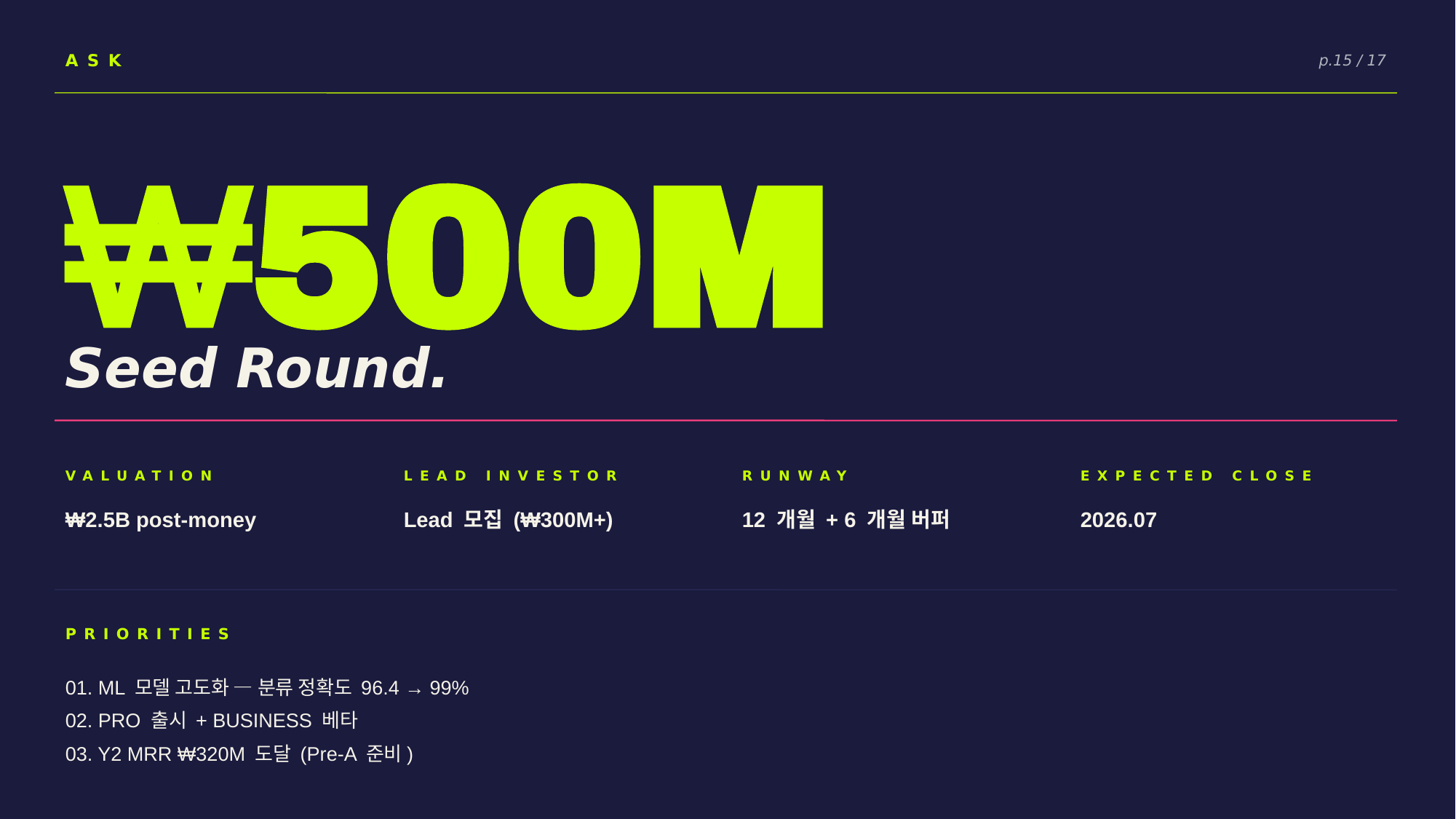

ASK
p.15 / 17

₩500M
Seed Round.

VALUATION
LEAD INVESTOR
RUNWAY
EXPECTED CLOSE
₩2.5B post-money
Lead 모집 (₩300M+)
12 개월 + 6 개월 버퍼
2026.07

PRIORITIES
01. ML 모델 고도화 — 분류 정확도 96.4 → 99%
02. PRO 출시 + BUSINESS 베타
03. Y2 MRR ₩320M 도달 (Pre-A 준비)